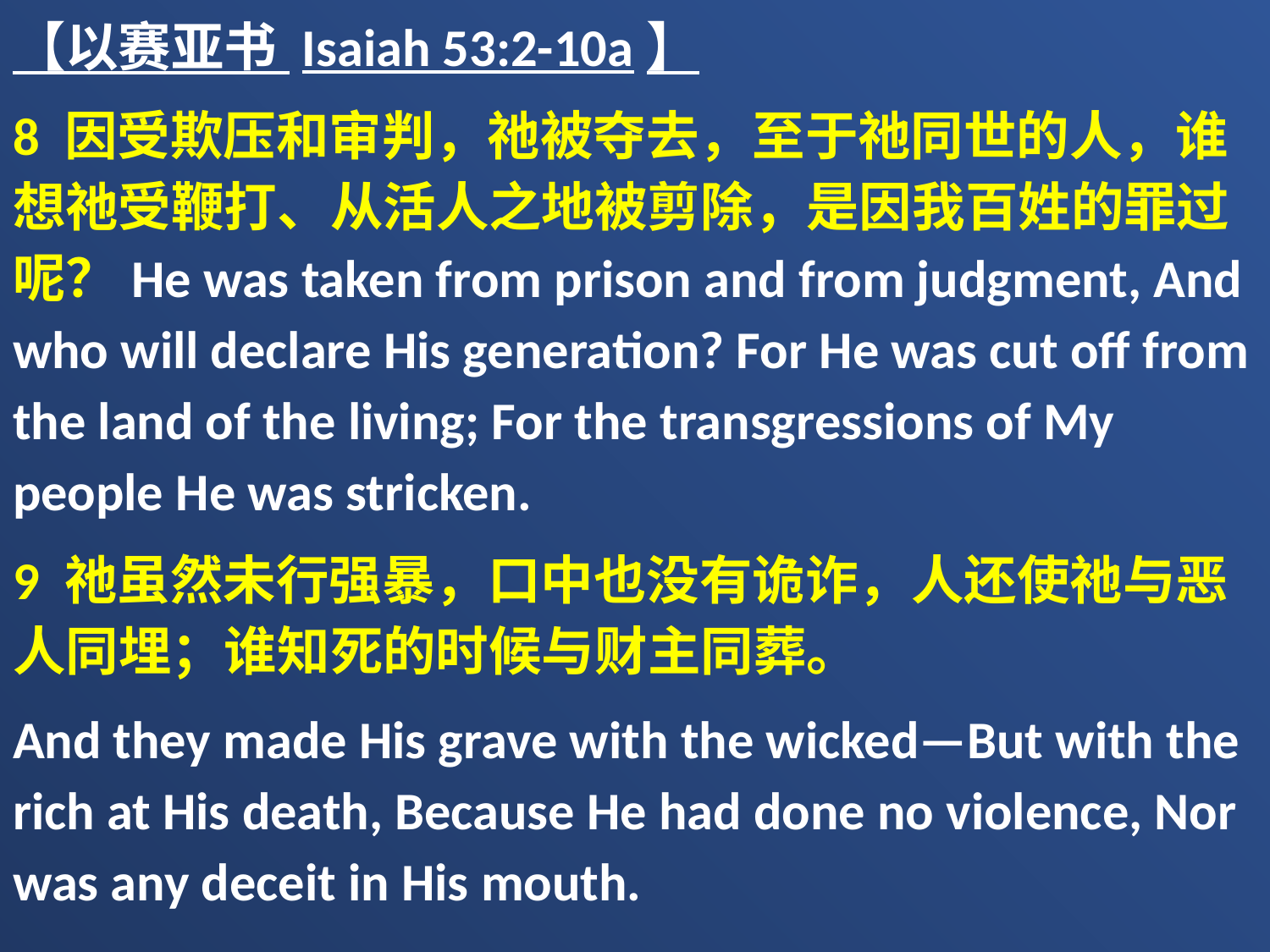

【以赛亚书 Isaiah 53:2-10a】
8 因受欺压和审判，祂被夺去，至于祂同世的人，谁想祂受鞭打、从活人之地被剪除，是因我百姓的罪过呢？He was taken from prison and from judgment, And who will declare His generation? For He was cut off from the land of the living; For the transgressions of My people He was stricken.
9 祂虽然未行强暴，口中也没有诡诈，人还使祂与恶人同埋；谁知死的时候与财主同葬。
And they made His grave with the wicked—But with the rich at His death, Because He had done no violence, Nor was any deceit in His mouth.